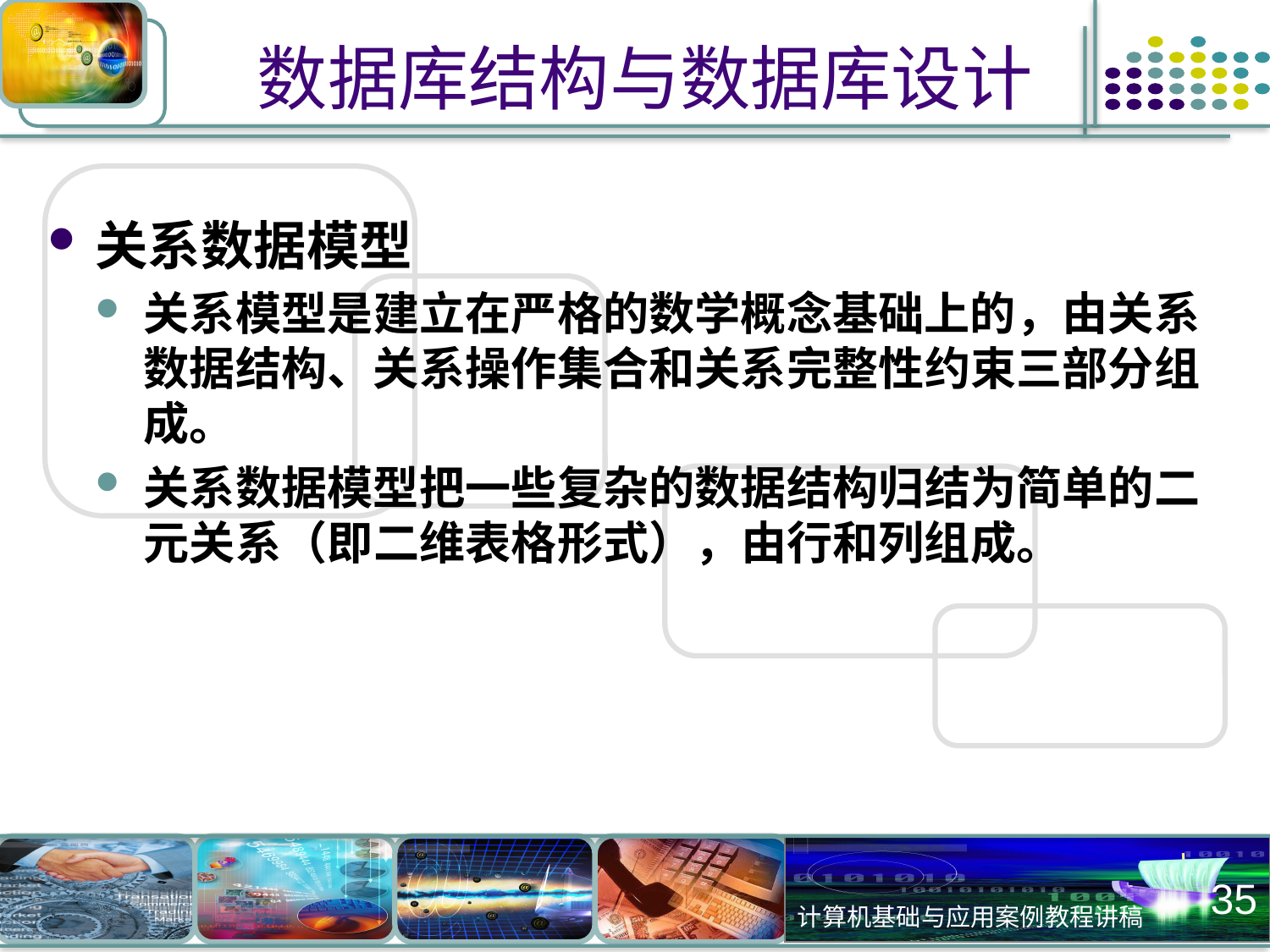

# 数据库结构与数据库设计
关系数据模型
关系模型是建立在严格的数学概念基础上的，由关系数据结构、关系操作集合和关系完整性约束三部分组成。
关系数据模型把一些复杂的数据结构归结为简单的二元关系（即二维表格形式），由行和列组成。
35